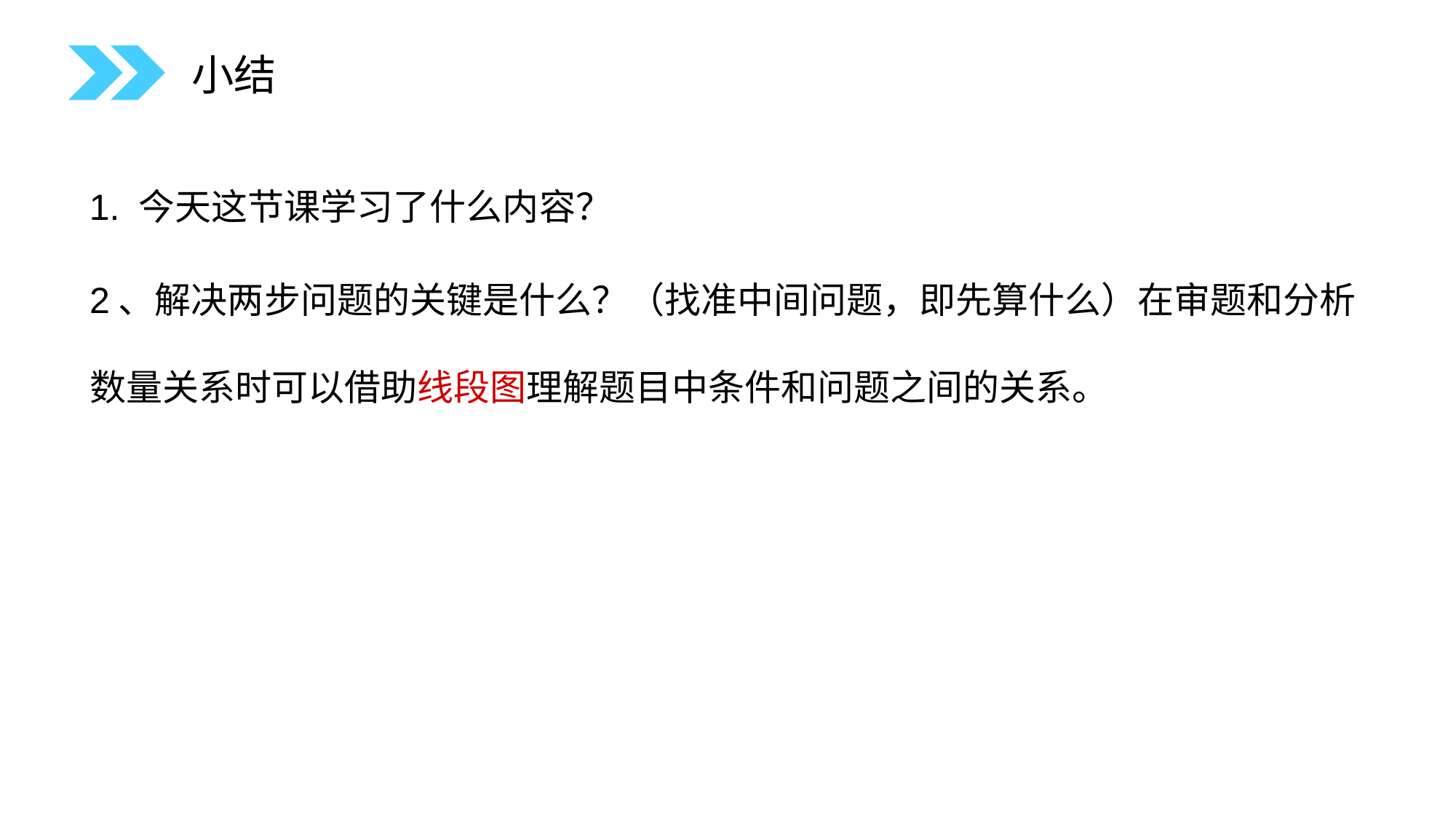

小结
1. 今天这节课学习了什么内容？

2、解决两步问题的关键是什么？（找准中间问题，即先算什么）在审题和分析数量关系时可以借助线段图理解题目中条件和问题之间的关系。